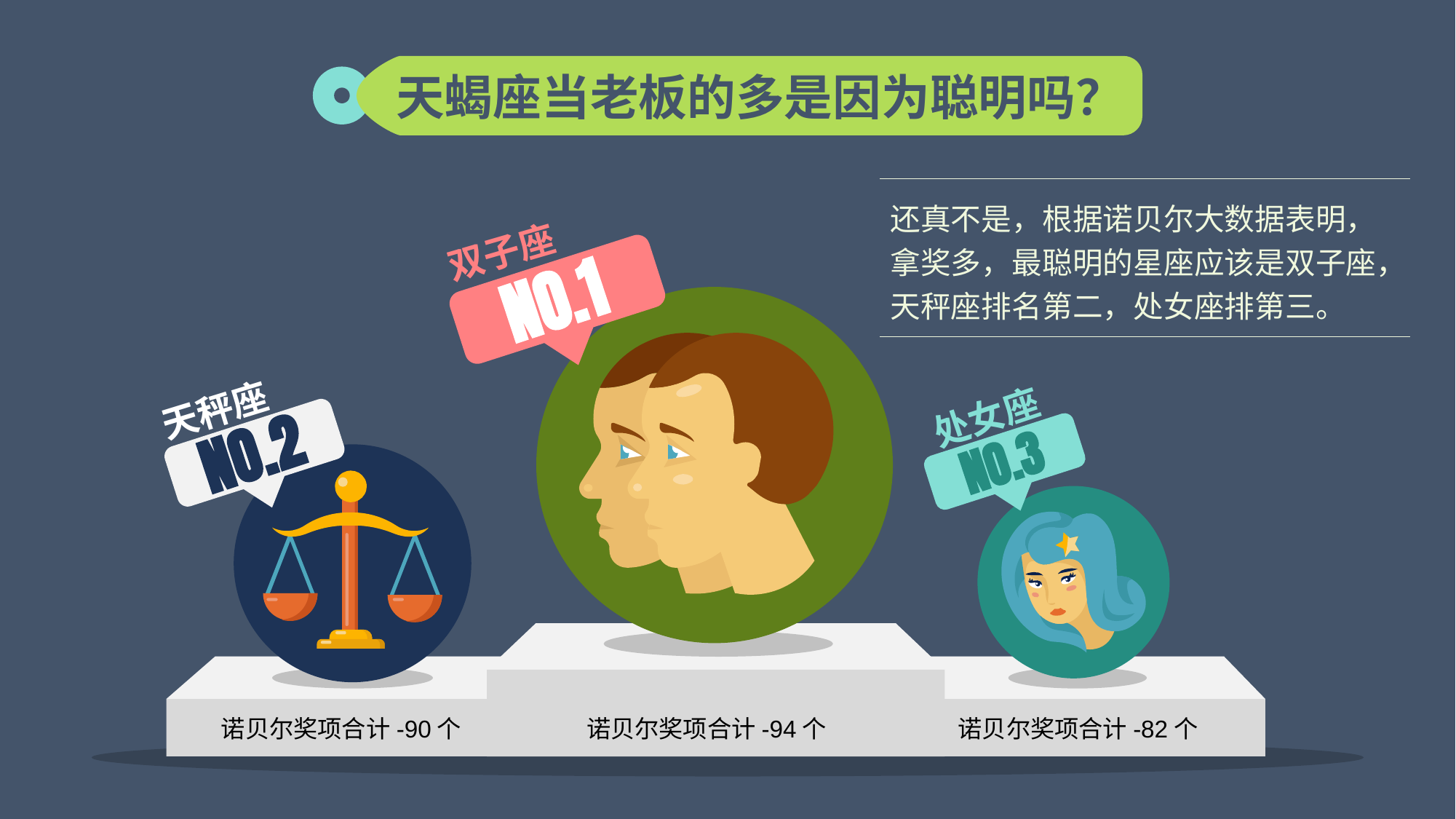

天蝎座当老板的多是因为聪明吗？

还真不是，根据诺贝尔大数据表明，拿奖多，最聪明的星座应该是双子座，天秤座排名第二，处女座排第三。
双子座

NO.1

天秤座

NO.2

处女座

NO.3

诺贝尔奖项合计-90个
诺贝尔奖项合计-94个
诺贝尔奖项合计-82个